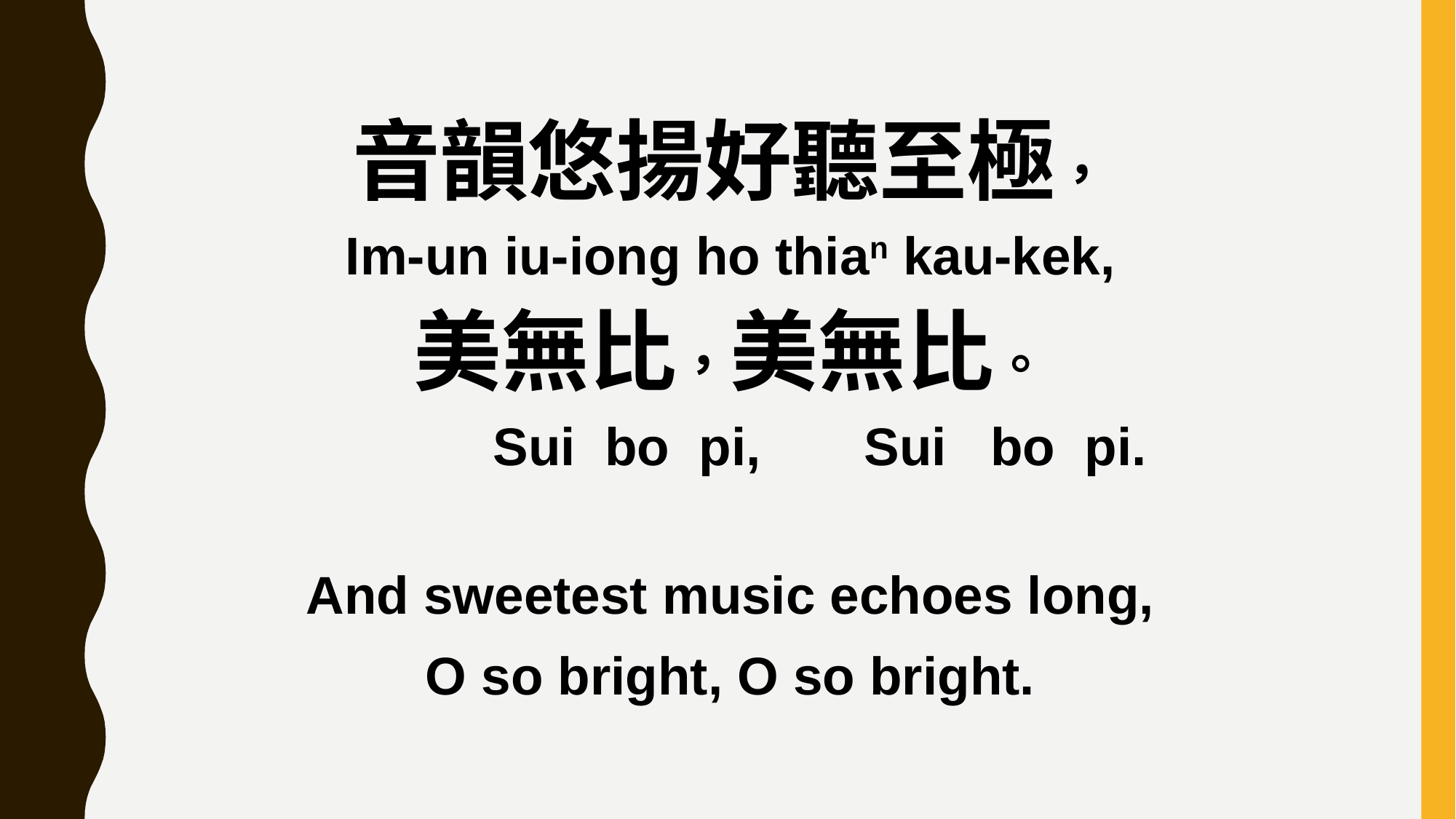

音韻悠揚好聽至極，
Im-un iu-iong ho thian kau-kek,
美無比，美無比。
                    Sui  bo  pi,       Sui   bo  pi.

And sweetest music echoes long,
O so bright, O so bright.